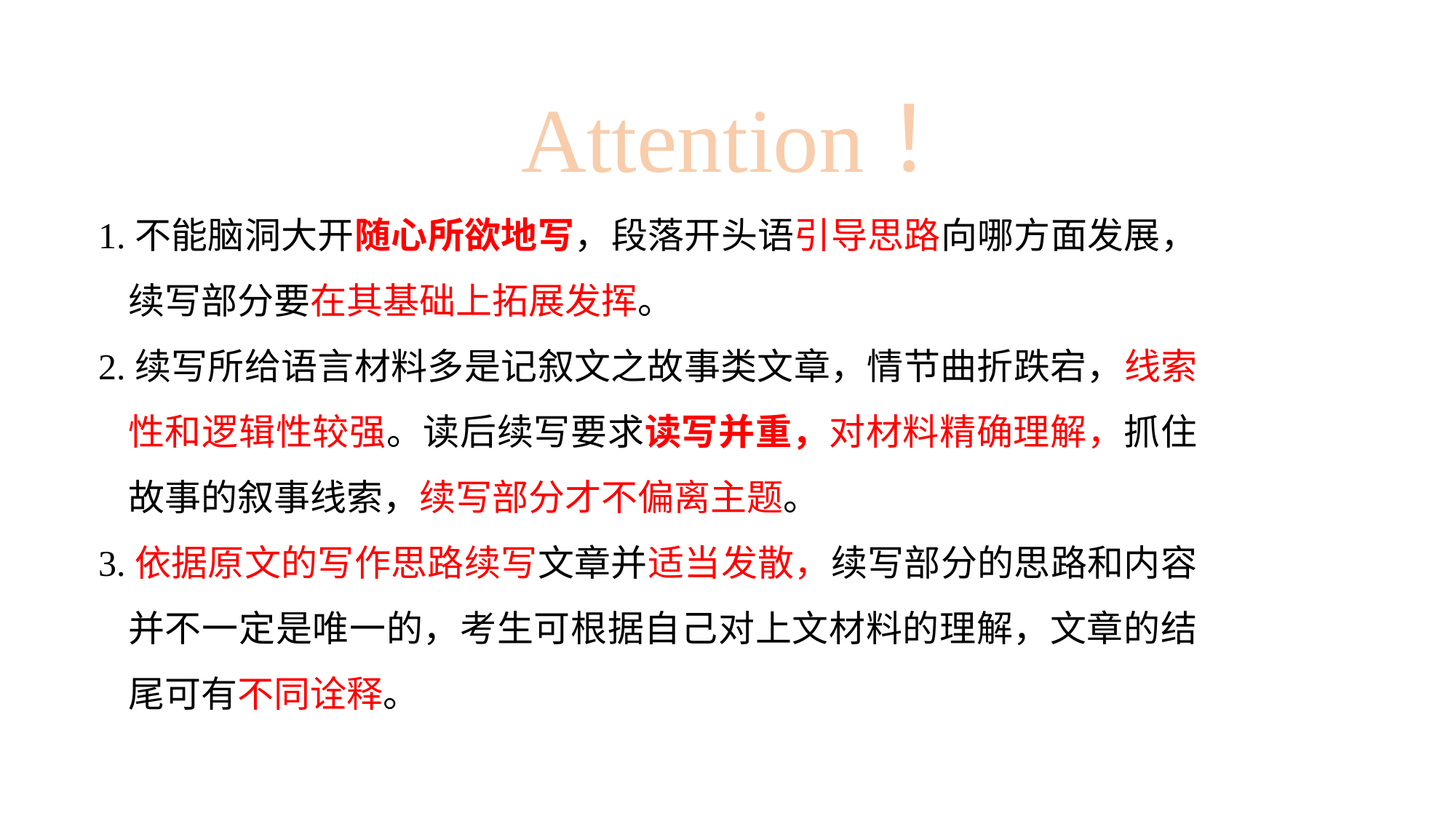

Attention！
1.不能脑洞大开随心所欲地写，段落开头语引导思路向哪方面发展，续写部分要在其基础上拓展发挥。
2.续写所给语言材料多是记叙文之故事类文章，情节曲折跌宕，线索性和逻辑性较强。读后续写要求读写并重，对材料精确理解，抓住故事的叙事线索，续写部分才不偏离主题。
3.依据原文的写作思路续写文章并适当发散，续写部分的思路和内容并不一定是唯一的，考生可根据自己对上文材料的理解，文章的结尾可有不同诠释。